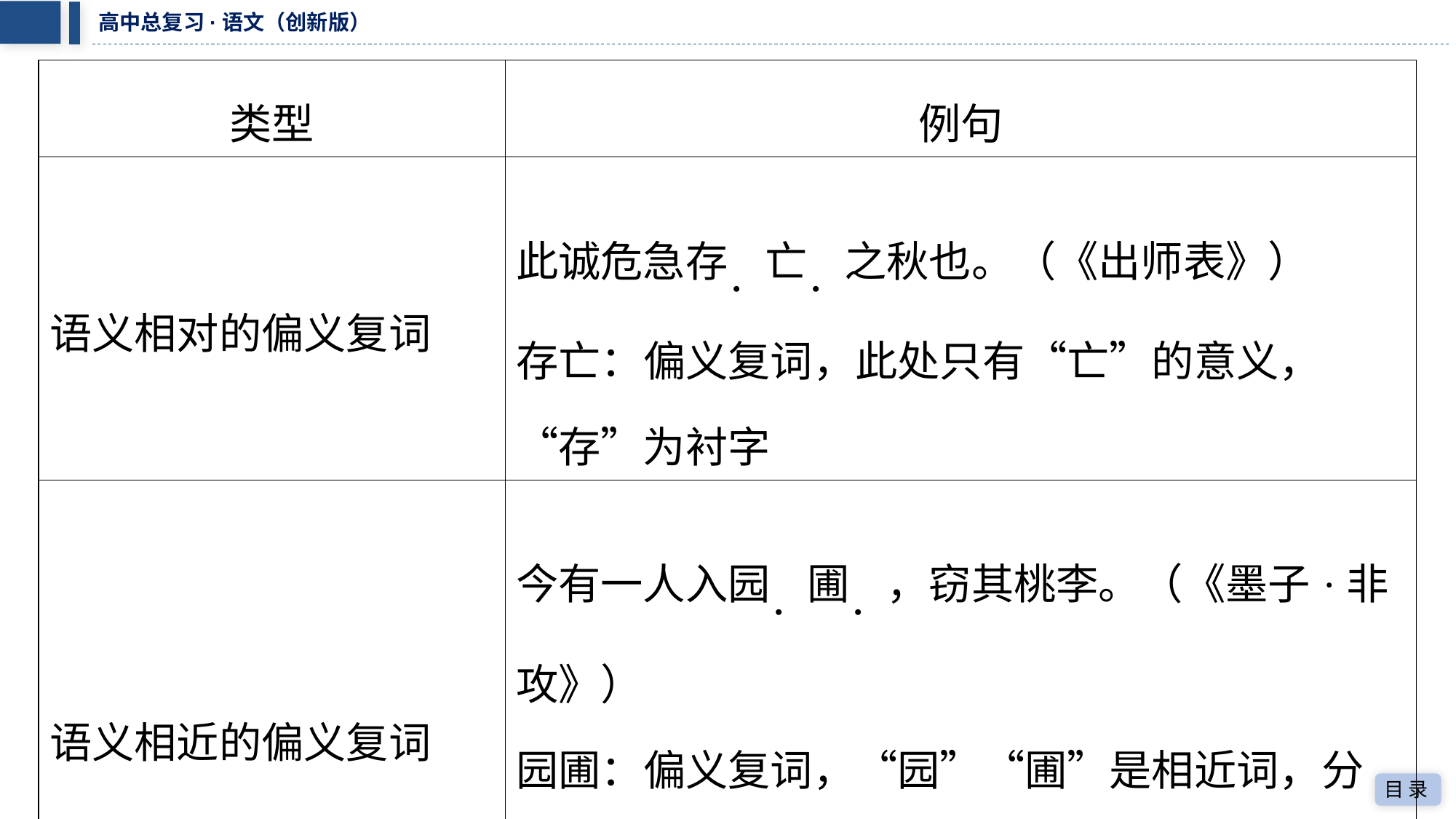

| 类型 | 例句 |
| --- | --- |
| 语义相对的偏义复词 | 此诚危急存．亡．之秋也。（《出师表》） 存亡：偏义复词，此处只有“亡”的意义， “存”为衬字 |
| 语义相近的偏义复词 | 今有一人入园．圃．，窃其桃李。（《墨子·非 攻》） 园圃：偏义复词，“园”“圃”是相近词，分 别是“种树的地方、种菜的地方”，此处只取 “园”之意 |